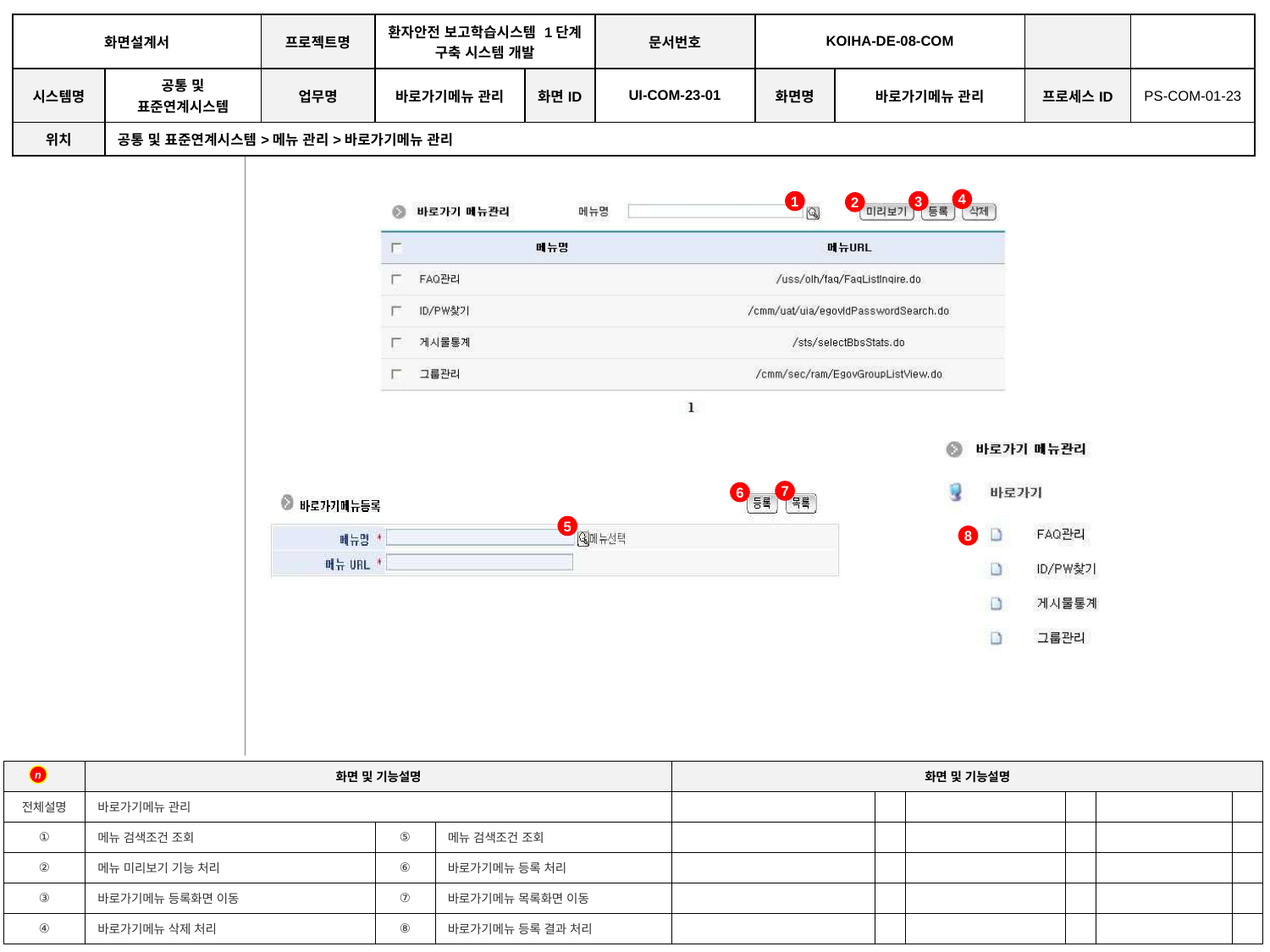

| 화면설계서 |  | 프로젝트명 | 환자안전 보고학습시스템 1단계 구축 시스템 개발 |  | 문서번호 | KOIHA-DE-08-COM |  |  |  |
| --- | --- | --- | --- | --- | --- | --- | --- | --- | --- |
| 시스템명 | 공통 및 표준연계시스템 | 업무명 | 바로가기메뉴 관리 | 화면ID | UI-COM-23-01 | 화면명 | 바로가기메뉴 관리 | 프로세스ID | PS-COM-01-23 |
| 위치 | 공통 및 표준연계시스템>메뉴 관리>바로가기메뉴 관리 |  |  |  |  |  |  |  |  |

4
1
3
2

7
6
5
8
|  | 화면 및 기능설명 |  |  | 화면 및 기능설명 |  |  |  |  |  |
| --- | --- | --- | --- | --- | --- | --- | --- | --- | --- |
| 전체설명 | 바로가기메뉴 관리 |  |  |  |  |  |  |  |  |
| ① | 메뉴 검색조건 조회 | ⑤ | 메뉴 검색조건 조회 |  |  |  |  |  |  |
| ② | 메뉴 미리보기 기능 처리 | ⑥ | 바로가기메뉴 등록 처리 |  |  |  |  |  |  |
| ③ | 바로가기메뉴 등록화면 이동 | ⑦ | 바로가기메뉴 목록화면 이동 |  |  |  |  |  |  |
| ④ | 바로가기메뉴 삭제 처리 | ⑧ | 바로가기메뉴 등록 결과 처리 |  |  |  |  |  |  |
n